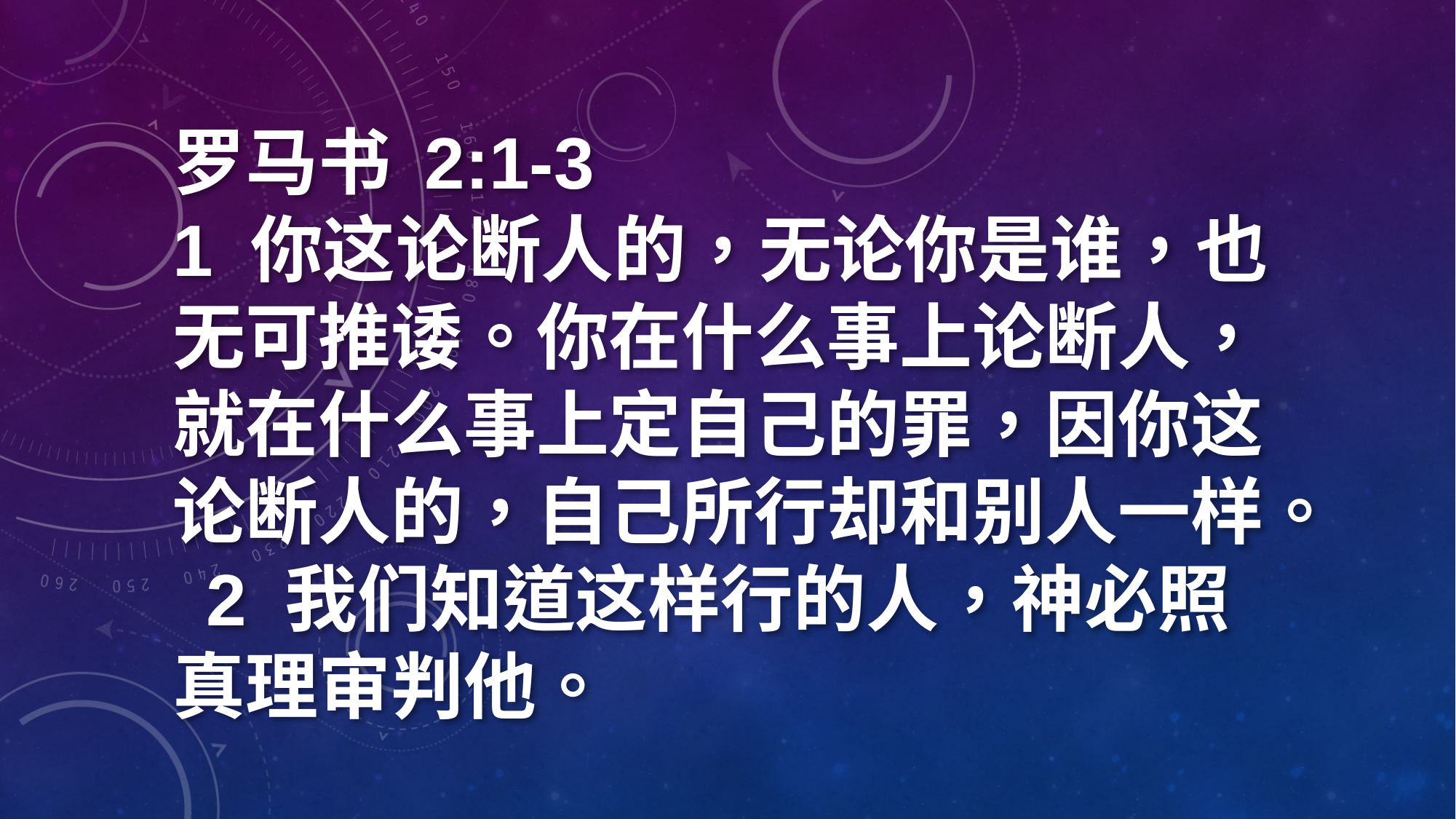

罗马书 2:1-3
1 你这论断人的，无论你是谁，也无可推诿。你在什么事上论断人，就在什么事上定自己的罪，因你这论断人的，自己所行却和别人一样。 2 我们知道这样行的人，神必照真理审判他。